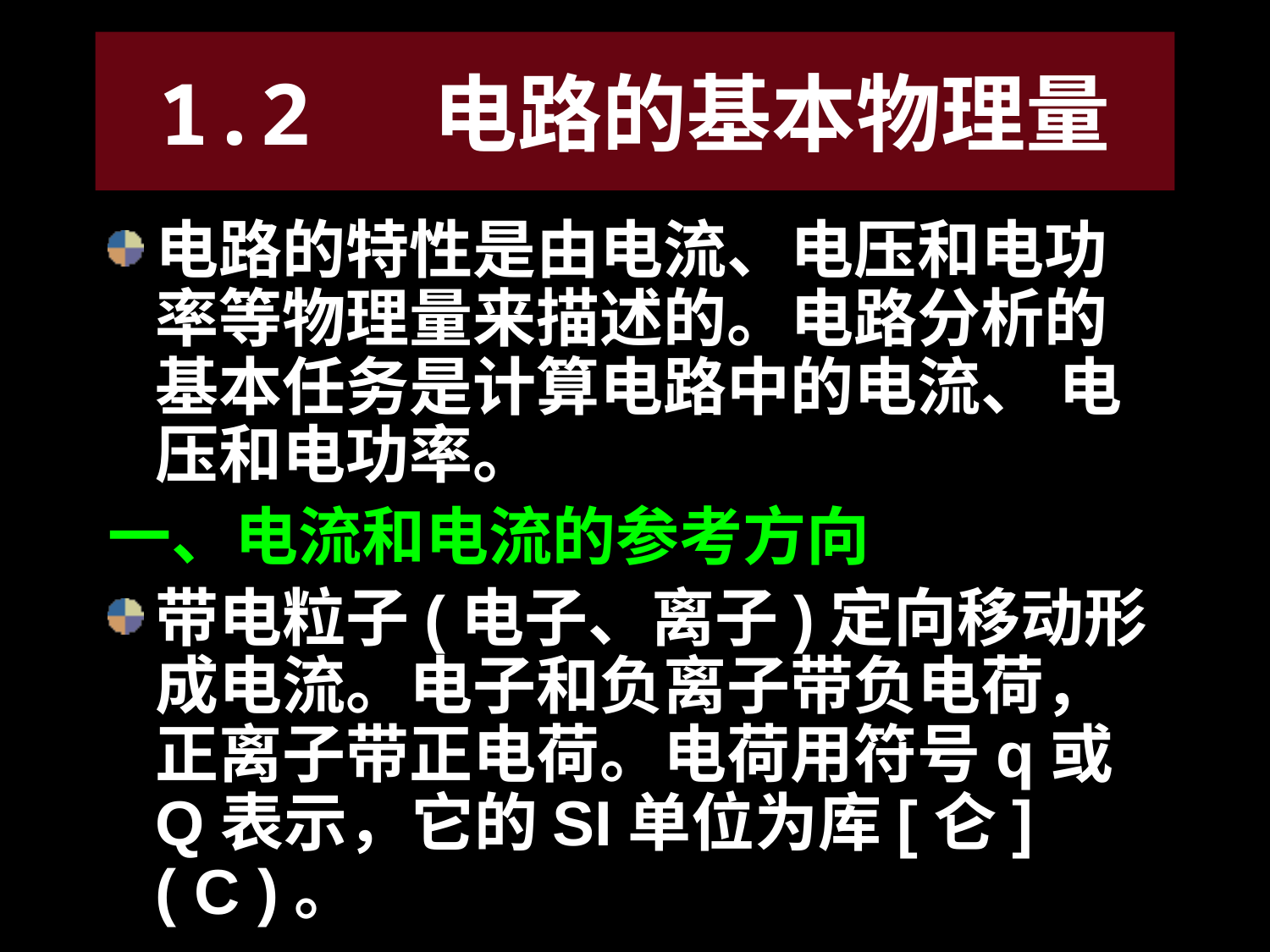

# 1.2  电路的基本物理量
电路的特性是由电流、电压和电功率等物理量来描述的。电路分析的基本任务是计算电路中的电流、 电压和电功率。
一、电流和电流的参考方向
带电粒子(电子、离子)定向移动形成电流。电子和负离子带负电荷，正离子带正电荷。电荷用符号q或Q表示，它的SI单位为库[仑]( C )。